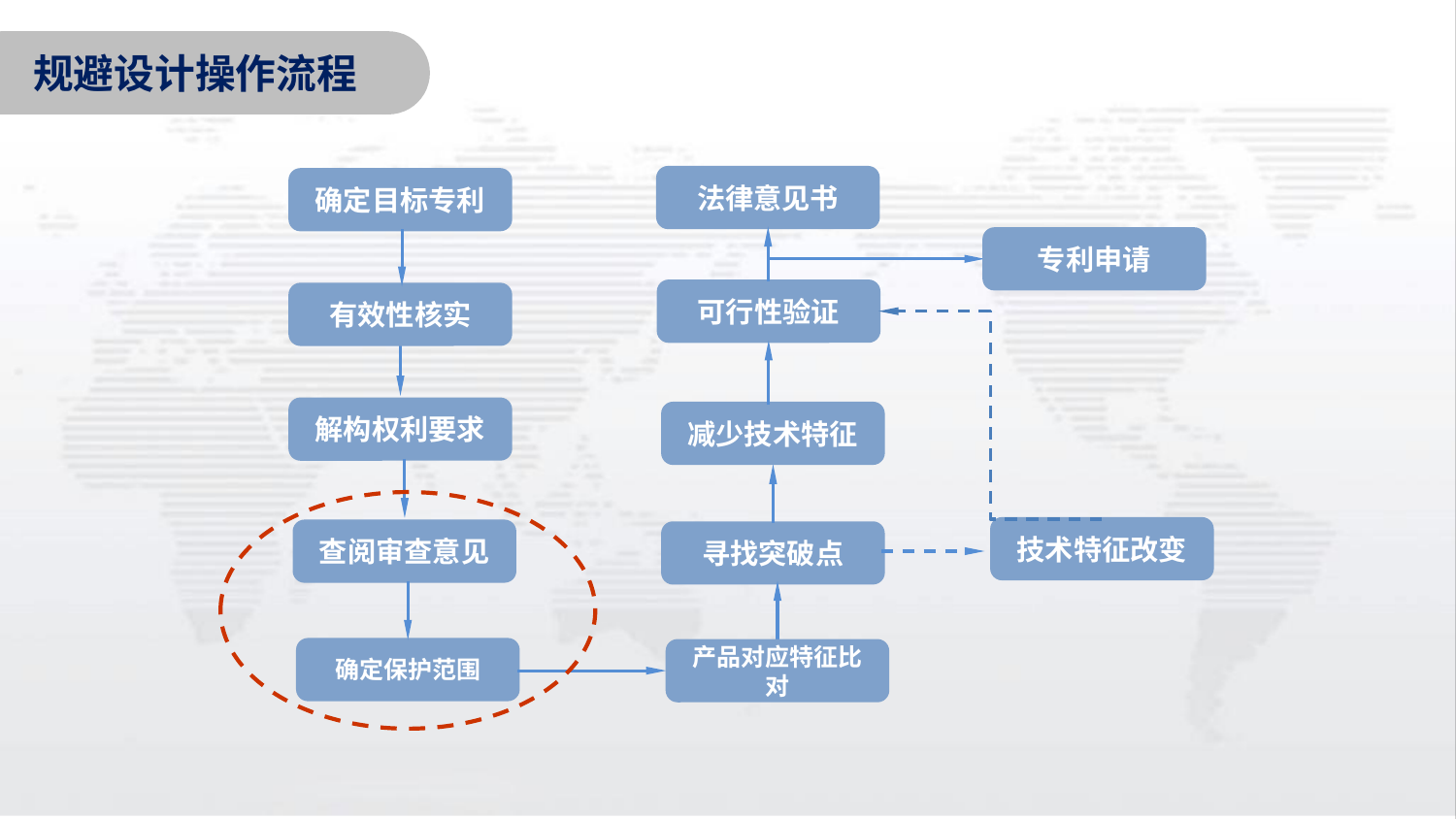

规避设计操作流程
法律意见书
确定目标专利
可行性验证
有效性核实
解构权利要求
减少技术特征
技术特征改变
查阅审查意见
寻找突破点
确定保护范围
产品对应特征比对
专利申请